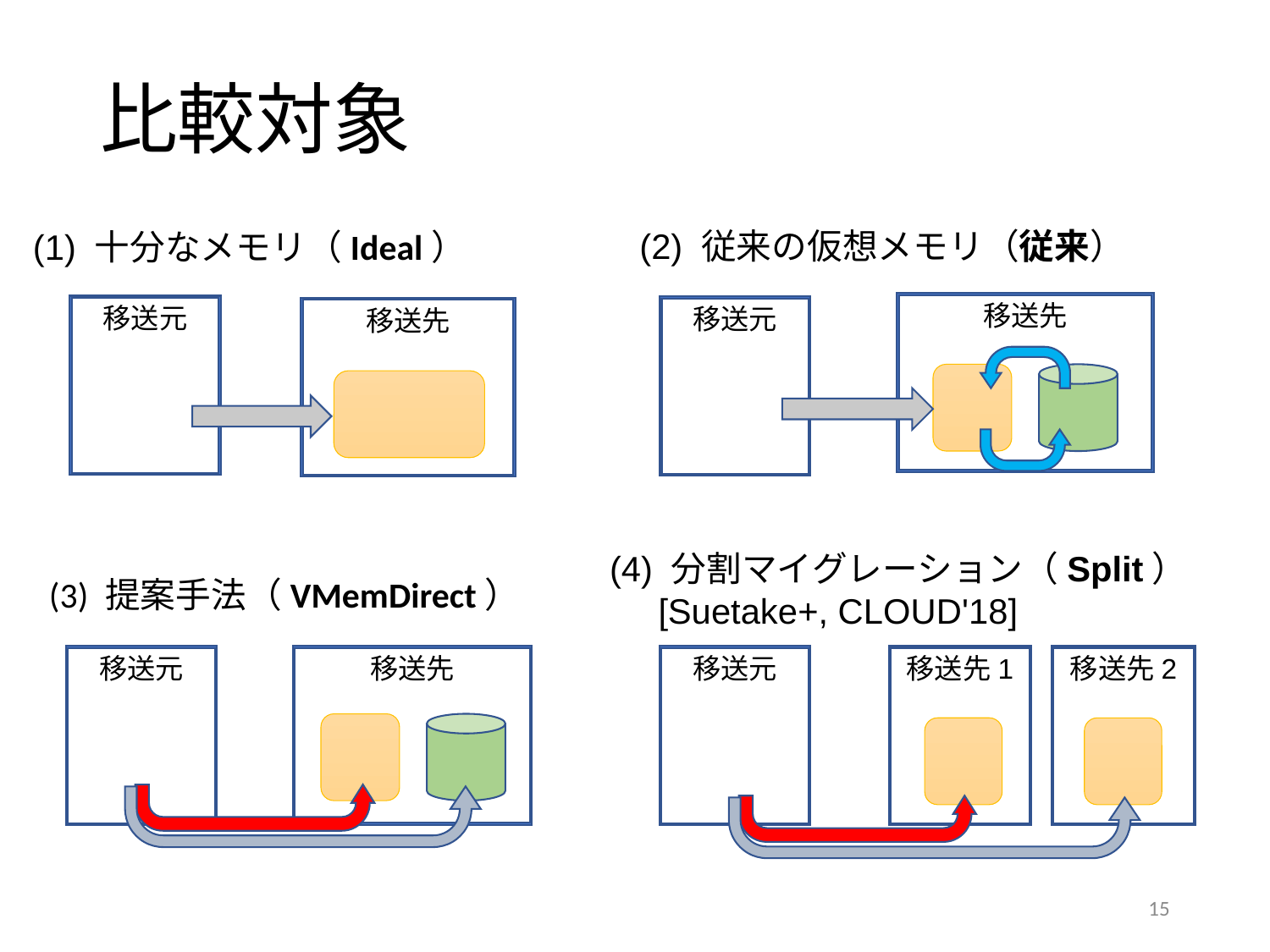

# 比較対象
(2) 従来の仮想メモリ（従来）
(1) 十分なメモリ（Ideal）
移送先

移送元

移送元

移送先

(4) 分割マイグレーション（Split）
     [Suetake+, CLOUD'18]
(3) 提案手法（VMemDirect）
移送元

移送先

移送元

移送先2

移送先1

15